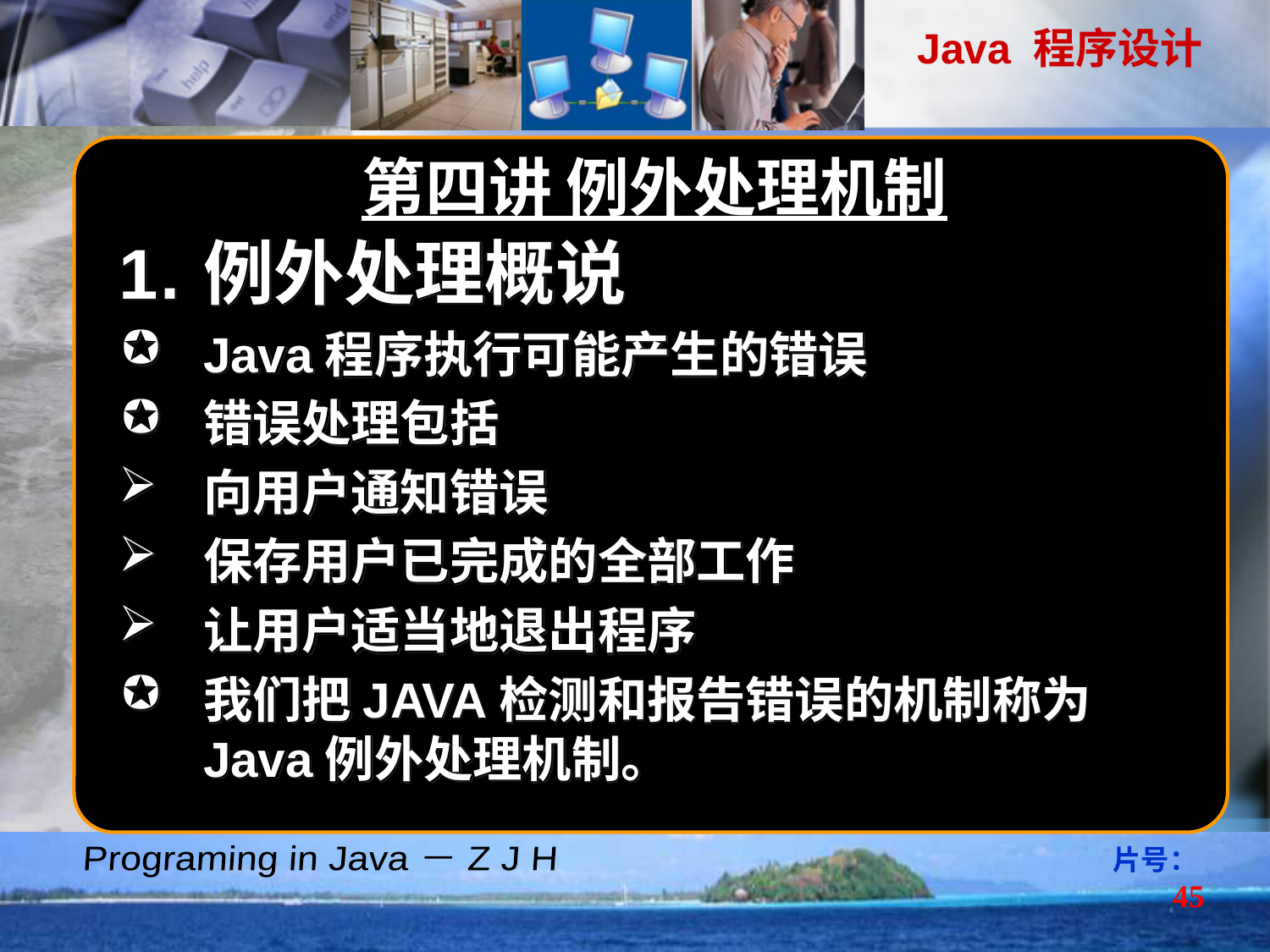

第四讲 例外处理机制
例外处理概说
Java程序执行可能产生的错误
错误处理包括
向用户通知错误
保存用户已完成的全部工作
让用户适当地退出程序
我们把JAVA检测和报告错误的机制称为Java例外处理机制。
片号：45